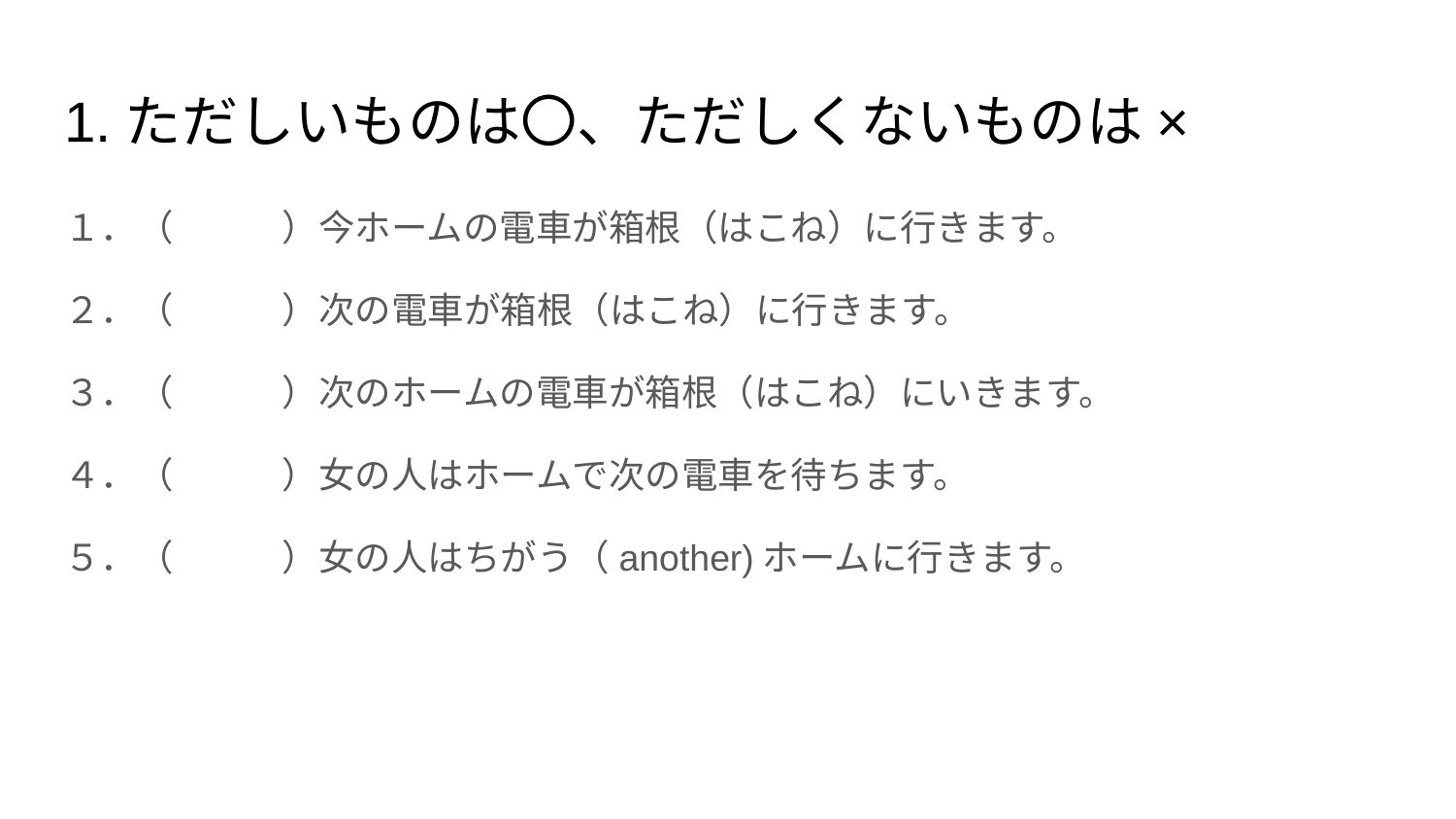

# 1.ただしいものは〇、ただしくないものは×
１．（　　　）今ホームの電車が箱根（はこね）に行きます。
２．（　　　）次の電車が箱根（はこね）に行きます。
３．（　　　）次のホームの電車が箱根（はこね）にいきます。
４．（　　　）女の人はホームで次の電車を待ちます。
５．（　　　）女の人はちがう（another)ホームに行きます。